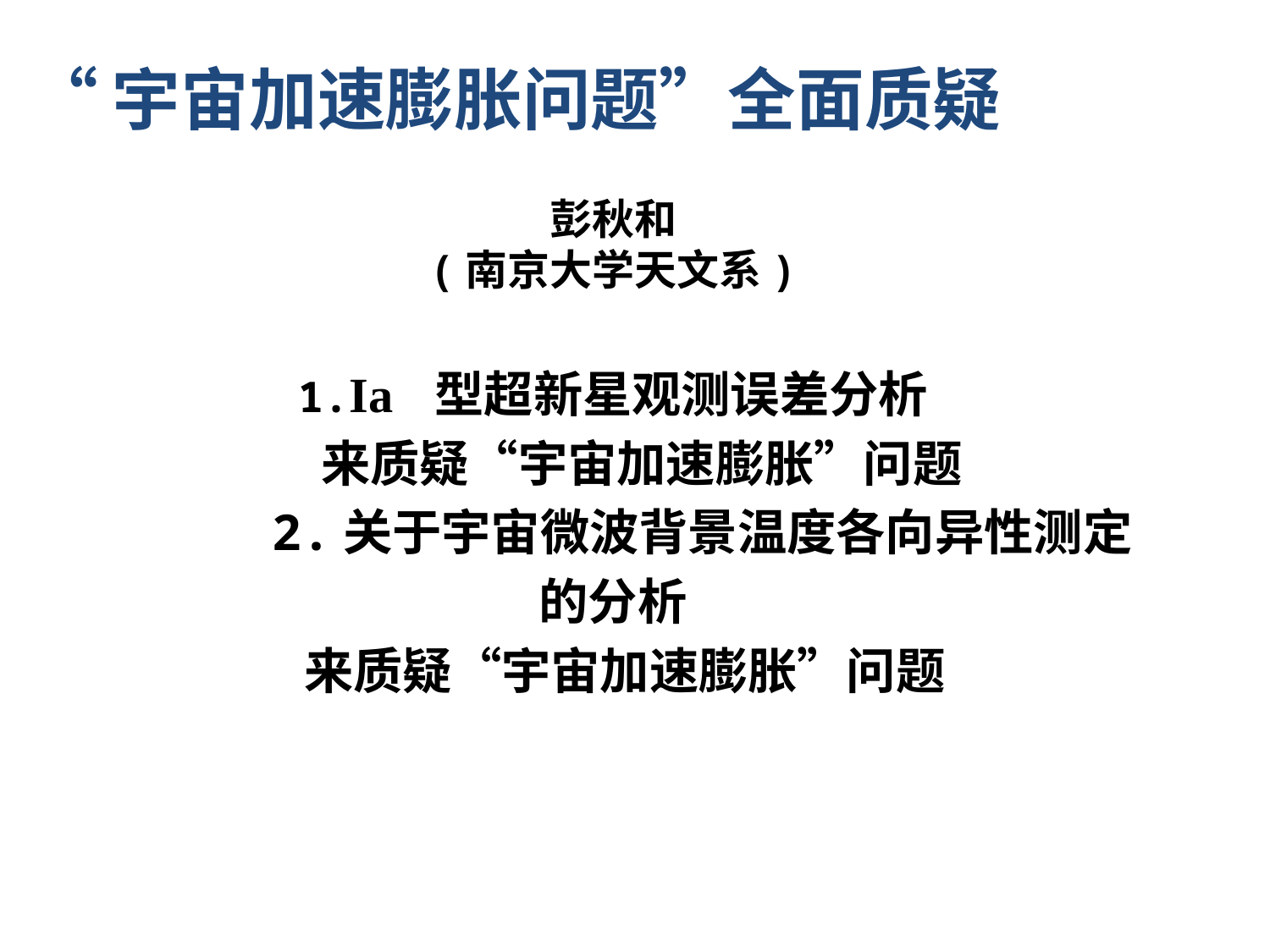

# “宇宙加速膨胀问题”全面质疑
彭秋和
(南京大学天文系)

1.Ia 型超新星观测误差分析
    来质疑“宇宙加速膨胀”问题
      2.关于宇宙微波背景温度各向异性测定
的分析
 来质疑“宇宙加速膨胀”问题